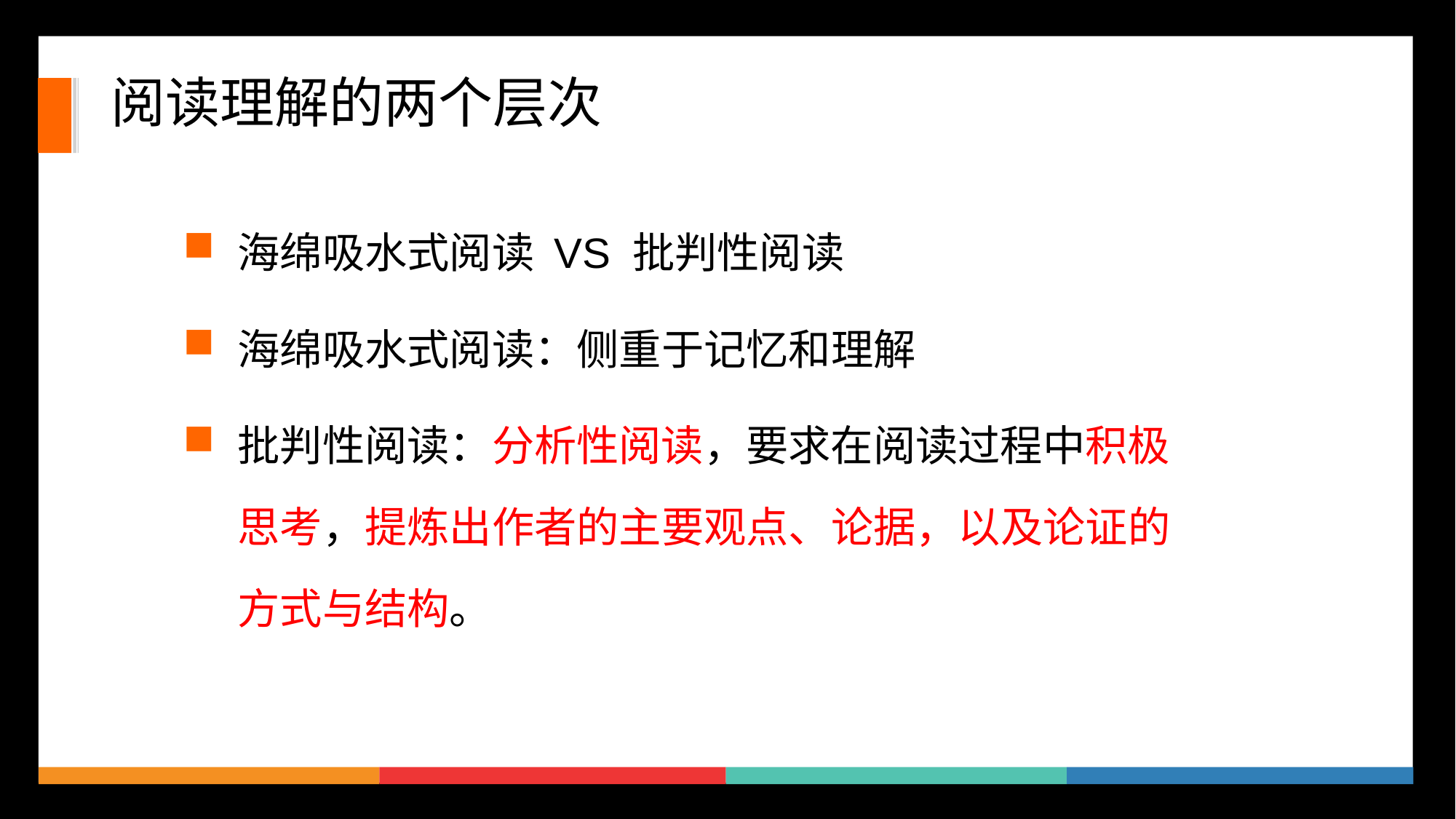

# 阅读理解的两个层次

海绵吸水式阅读 VS 批判性阅读
海绵吸水式阅读：侧重于记忆和理解
批判性阅读：分析性阅读，要求在阅读过程中积极思考，提炼出作者的主要观点、论据，以及论证的方式与结构。